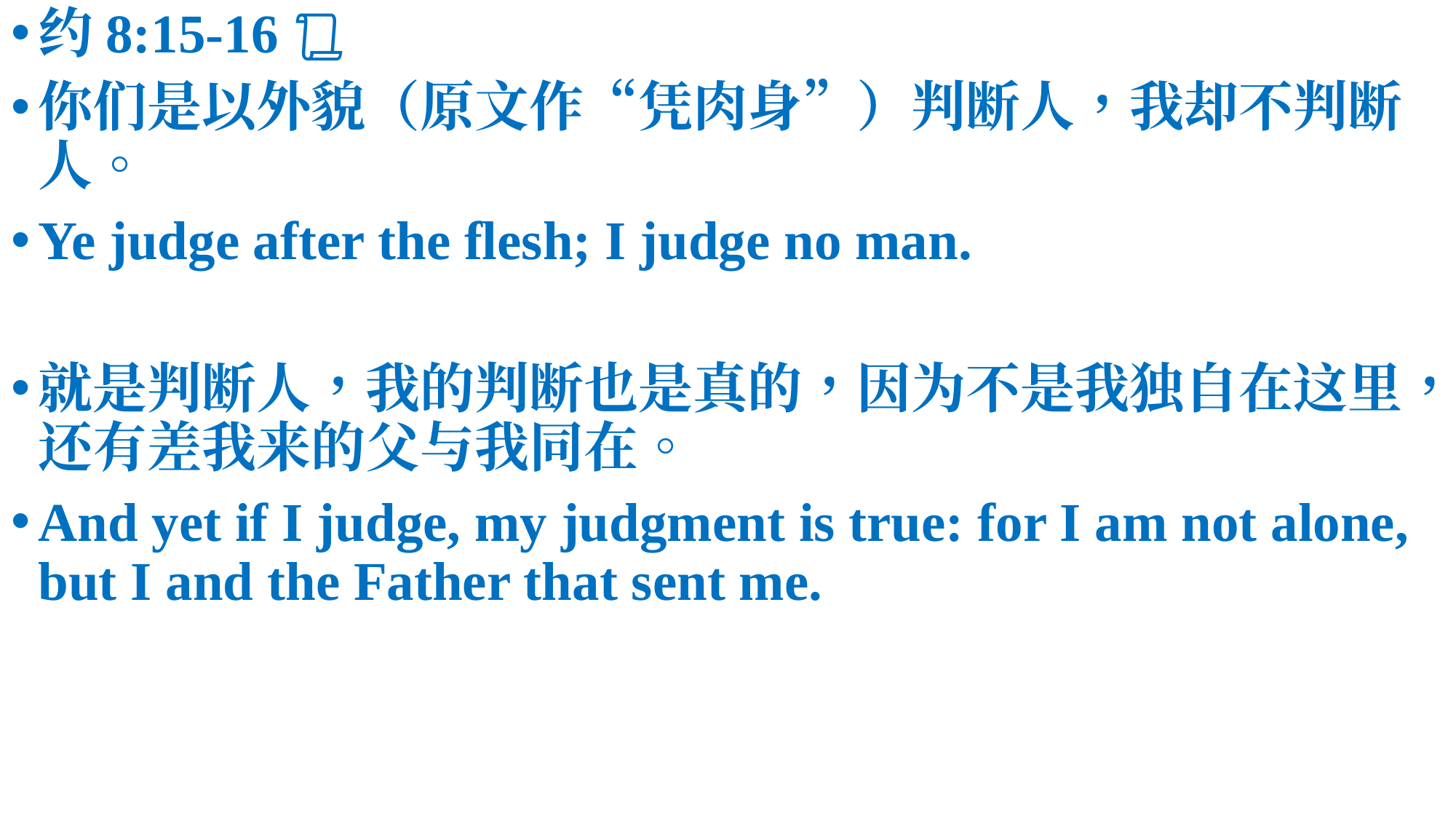

约8:15-16 📜
你们是以外貌（原文作“凭肉身”）判断人，我却不判断人。
Ye judge after the flesh; I judge no man.

就是判断人，我的判断也是真的，因为不是我独自在这里，还有差我来的父与我同在。
And yet if I judge, my judgment is true: for I am not alone, but I and the Father that sent me.